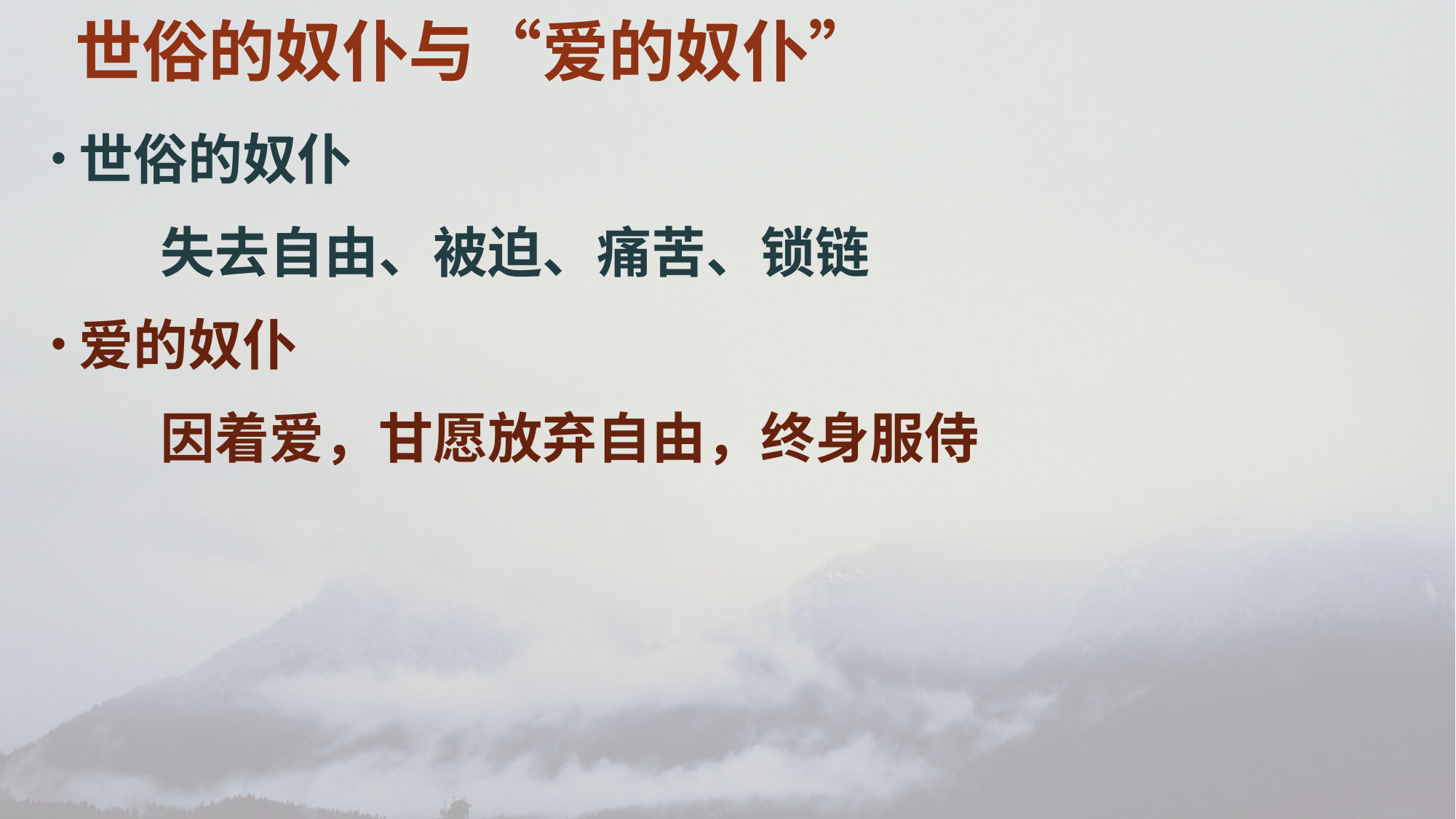

世俗的奴仆与“爱的奴仆”
世俗的奴仆
	失去自由、被迫、痛苦、锁链
爱的奴仆
	因着爱，甘愿放弃自由，终身服侍